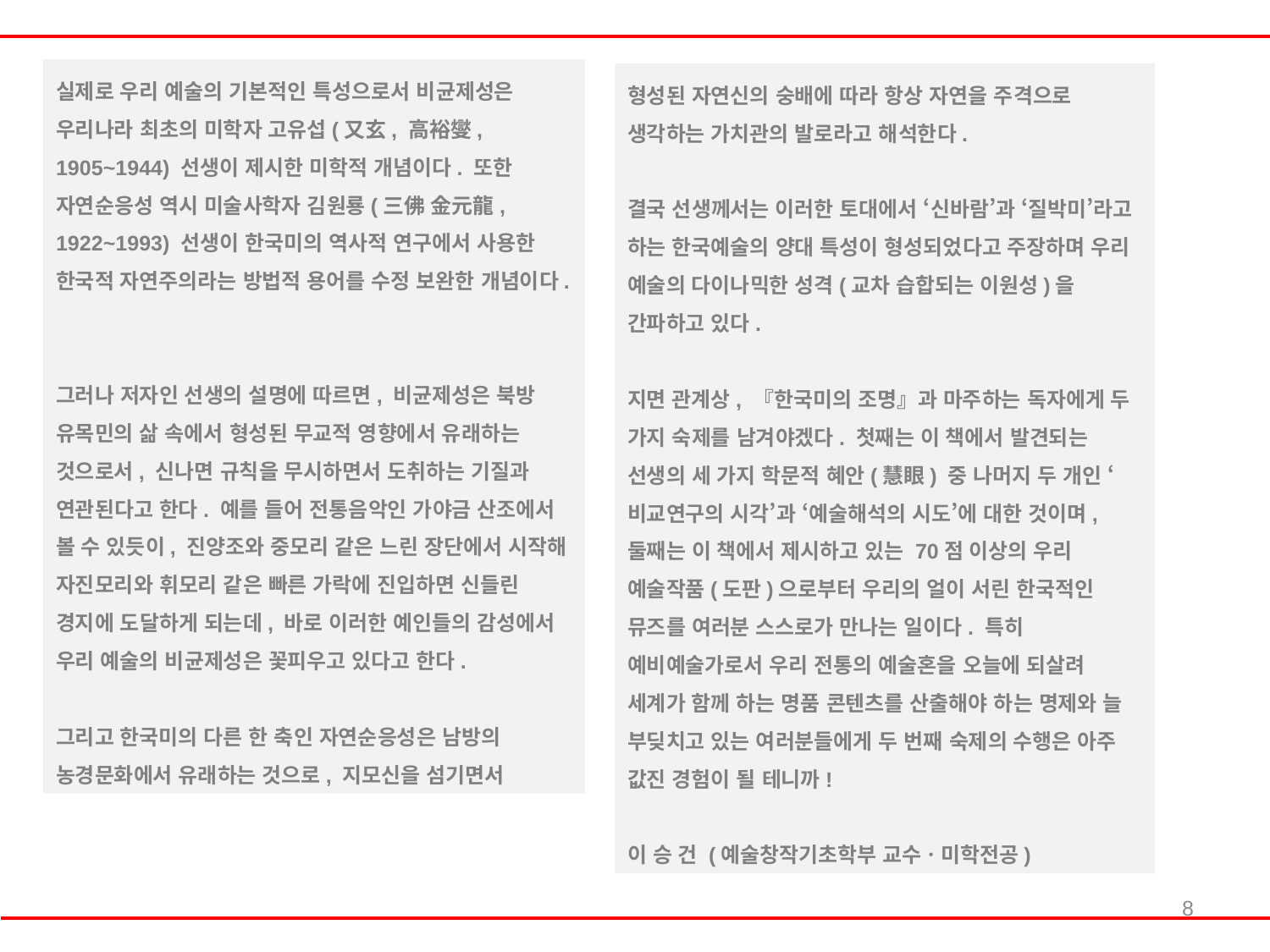

실제로 우리 예술의 기본적인 특성으로서 비균제성은 우리나라 최초의 미학자 고유섭(又玄, 高裕燮, 1905~1944) 선생이 제시한 미학적 개념이다. 또한 자연순응성 역시 미술사학자 김원룡(三佛 金元龍, 1922~1993) 선생이 한국미의 역사적 연구에서 사용한 한국적 자연주의라는 방법적 용어를 수정 보완한 개념이다.

그러나 저자인 선생의 설명에 따르면, 비균제성은 북방 유목민의 삶 속에서 형성된 무교적 영향에서 유래하는 것으로서, 신나면 규칙을 무시하면서 도취하는 기질과 연관된다고 한다. 예를 들어 전통음악인 가야금 산조에서 볼 수 있듯이, 진양조와 중모리 같은 느린 장단에서 시작해 자진모리와 휘모리 같은 빠른 가락에 진입하면 신들린 경지에 도달하게 되는데, 바로 이러한 예인들의 감성에서 우리 예술의 비균제성은 꽃피우고 있다고 한다.

그리고 한국미의 다른 한 축인 자연순응성은 남방의 농경문화에서 유래하는 것으로, 지모신을 섬기면서
형성된 자연신의 숭배에 따라 항상 자연을 주격으로 생각하는 가치관의 발로라고 해석한다.

결국 선생께서는 이러한 토대에서 ‘신바람’과 ‘질박미’라고 하는 한국예술의 양대 특성이 형성되었다고 주장하며 우리 예술의 다이나믹한 성격(교차 습합되는 이원성)을 간파하고 있다.

지면 관계상, 『한국미의 조명』과 마주하는 독자에게 두 가지 숙제를 남겨야겠다. 첫째는 이 책에서 발견되는 선생의 세 가지 학문적 혜안(慧眼) 중 나머지 두 개인 ‘비교연구의 시각’과 ‘예술해석의 시도’에 대한 것이며, 둘째는 이 책에서 제시하고 있는 70점 이상의 우리 예술작품(도판)으로부터 우리의 얼이 서린 한국적인 뮤즈를 여러분 스스로가 만나는 일이다. 특히 예비예술가로서 우리 전통의 예술혼을 오늘에 되살려 세계가 함께 하는 명품 콘텐츠를 산출해야 하는 명제와 늘 부딪치고 있는 여러분들에게 두 번째 숙제의 수행은 아주 값진 경험이 될 테니까!
이 승 건 (예술창작기초학부 교수ㆍ미학전공)
8